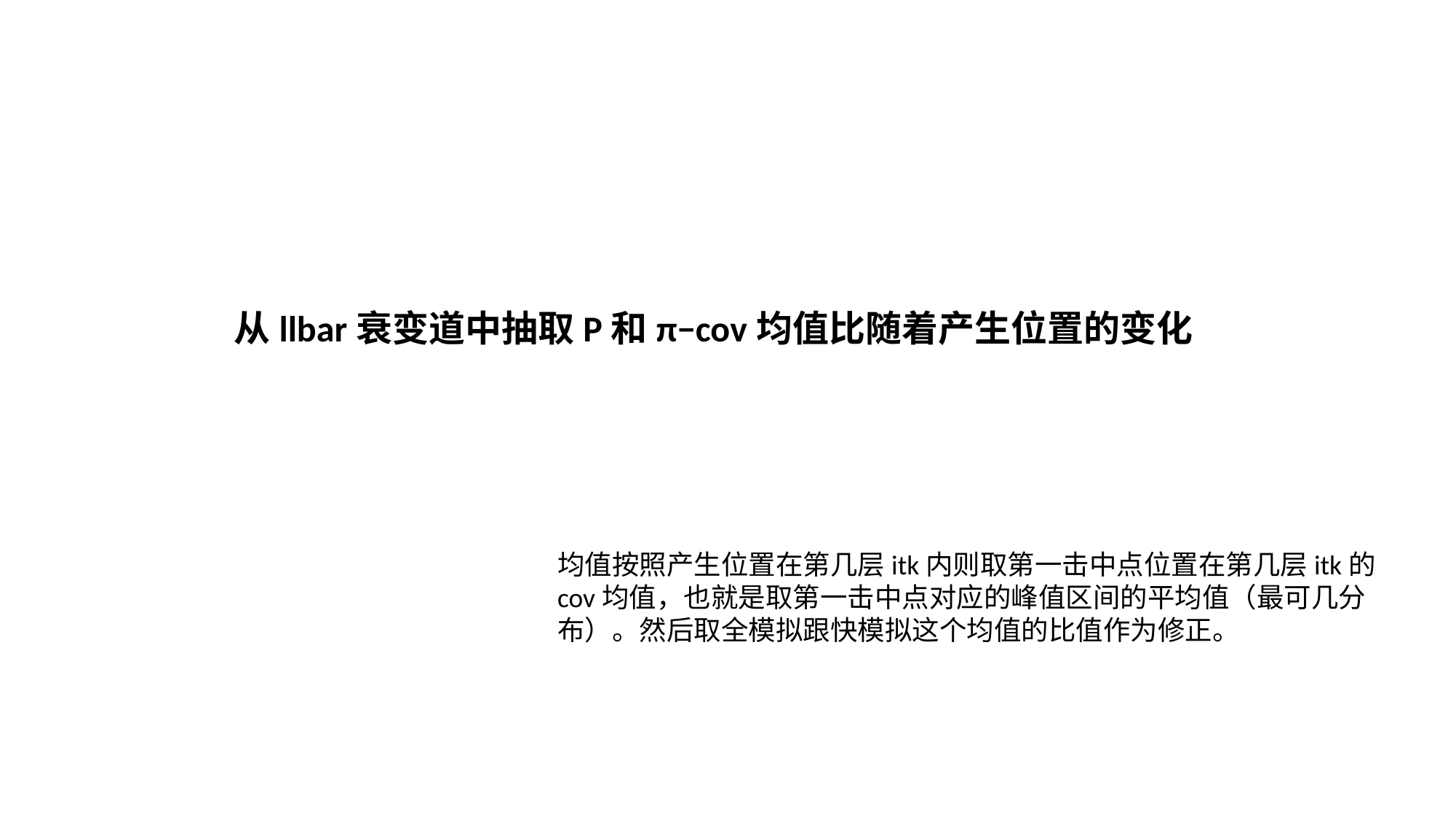

从llbar衰变道中抽取P和π−cov均值比随着产生位置的变化

均值按照产生位置在第几层itk内则取第一击中点位置在第几层itk的cov均值，也就是取第一击中点对应的峰值区间的平均值（最可几分布）。然后取全模拟跟快模拟这个均值的比值作为修正。